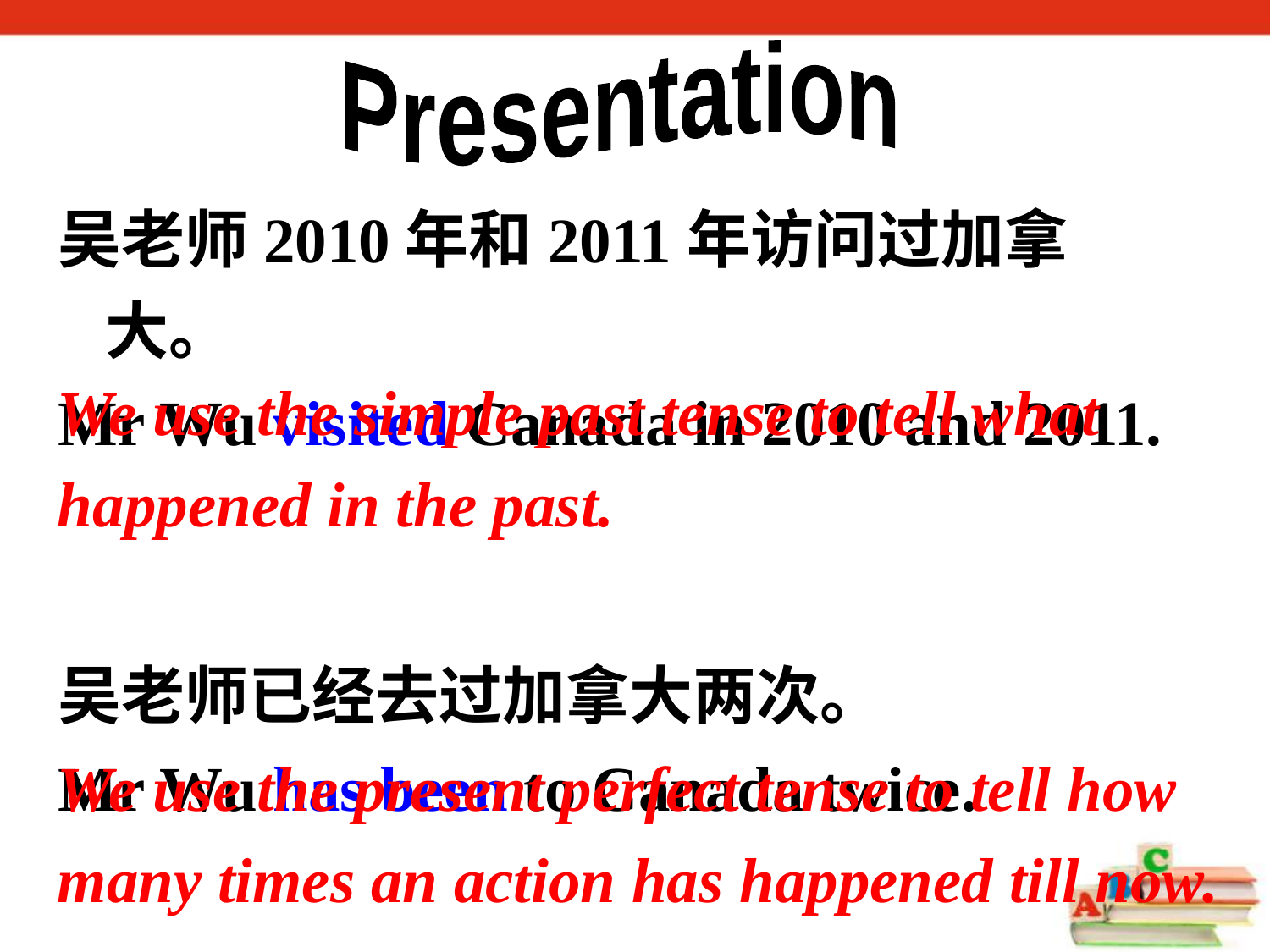

Presentation
吴老师2010年和2011年访问过加拿大。
Mr Wu visited Canada in 2010 and 2011.

吴老师已经去过加拿大两次。
Mr Wu has been to Canada twice.
We use the simple past tense to tell what happened in the past.
We use the present perfect tense to tell how many times an action has happened till now.